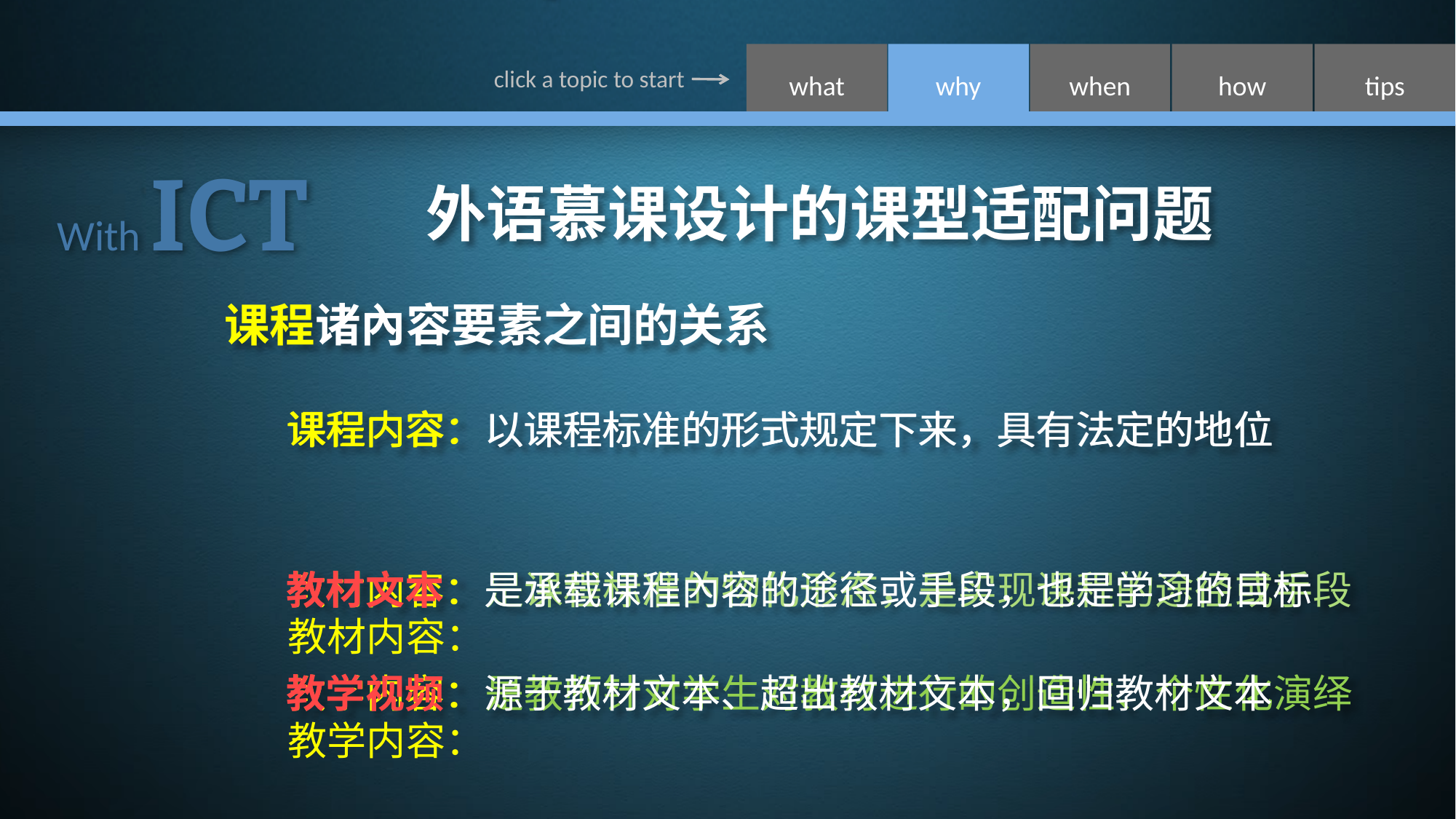

With ICT
# 外语慕课设计的课型适配问题
课程诸內容要素之间的关系
课程内容：

教材内容：
教学内容：

课程内容：以课程标准的形式规定下来，具有法定的地位

教材文本：是承载课程內容的途径或手段，也是学习的目标
教学视频：源于教材文本、超出教材文本，回归教材文本

课程内容：以课程标准的形式规定下来，具有法定的地位

教材内容：是课程标准的物化形态，是实现课程的途径或手段
教学内容：是教师针对学生对教材进行的创造性、个性化演绎